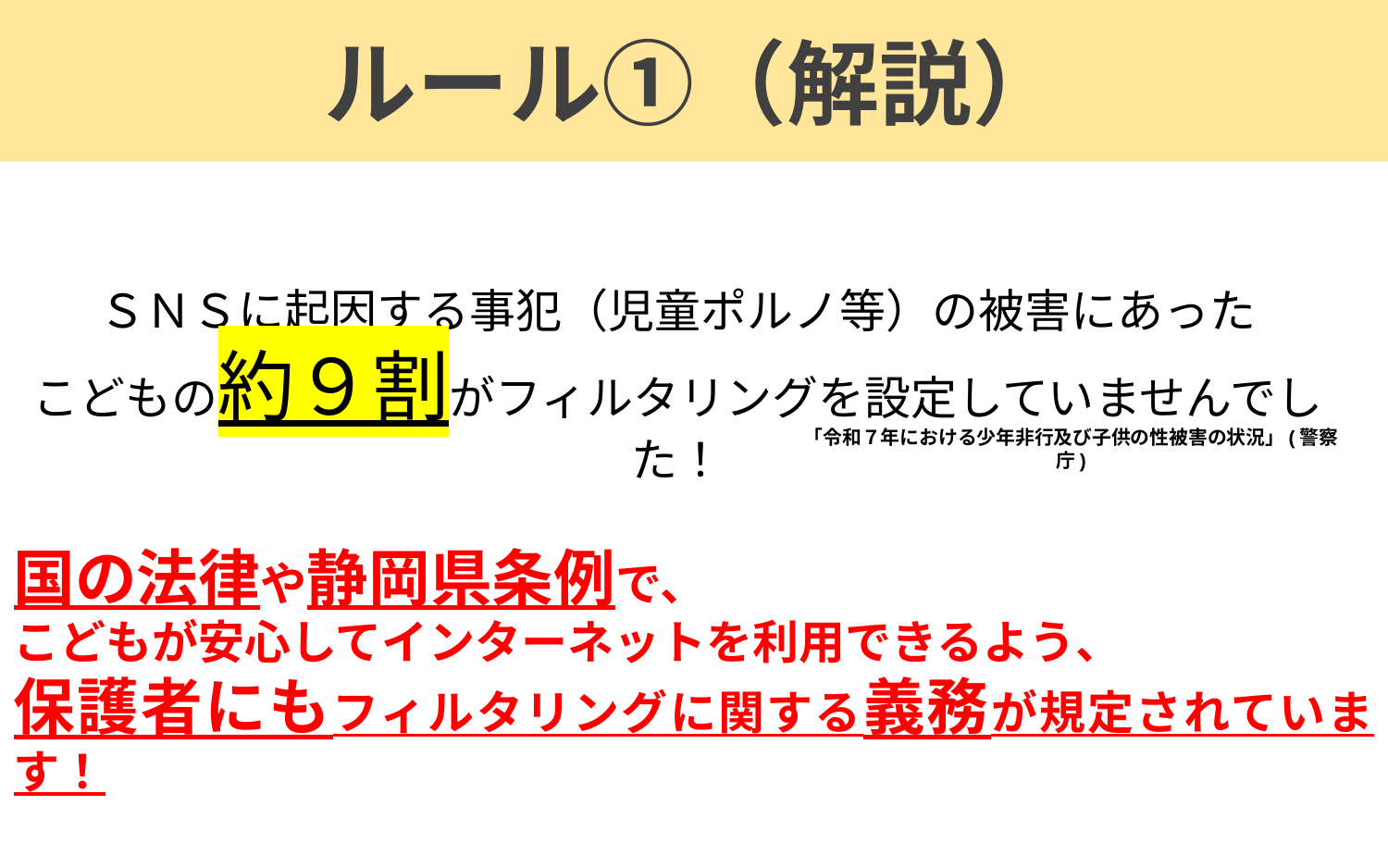

ルール①（解説）
ＳＮＳに起因する事犯（児童ポルノ等）の被害にあった
こどもの約９割がフィルタリングを設定していませんでした！
「令和７年における少年非行及び子供の性被害の状況」(警察庁)
国の法律や静岡県条例で、
こどもが安心してインターネットを利用できるよう、
保護者にもフィルタリングに関する義務が規定されています！